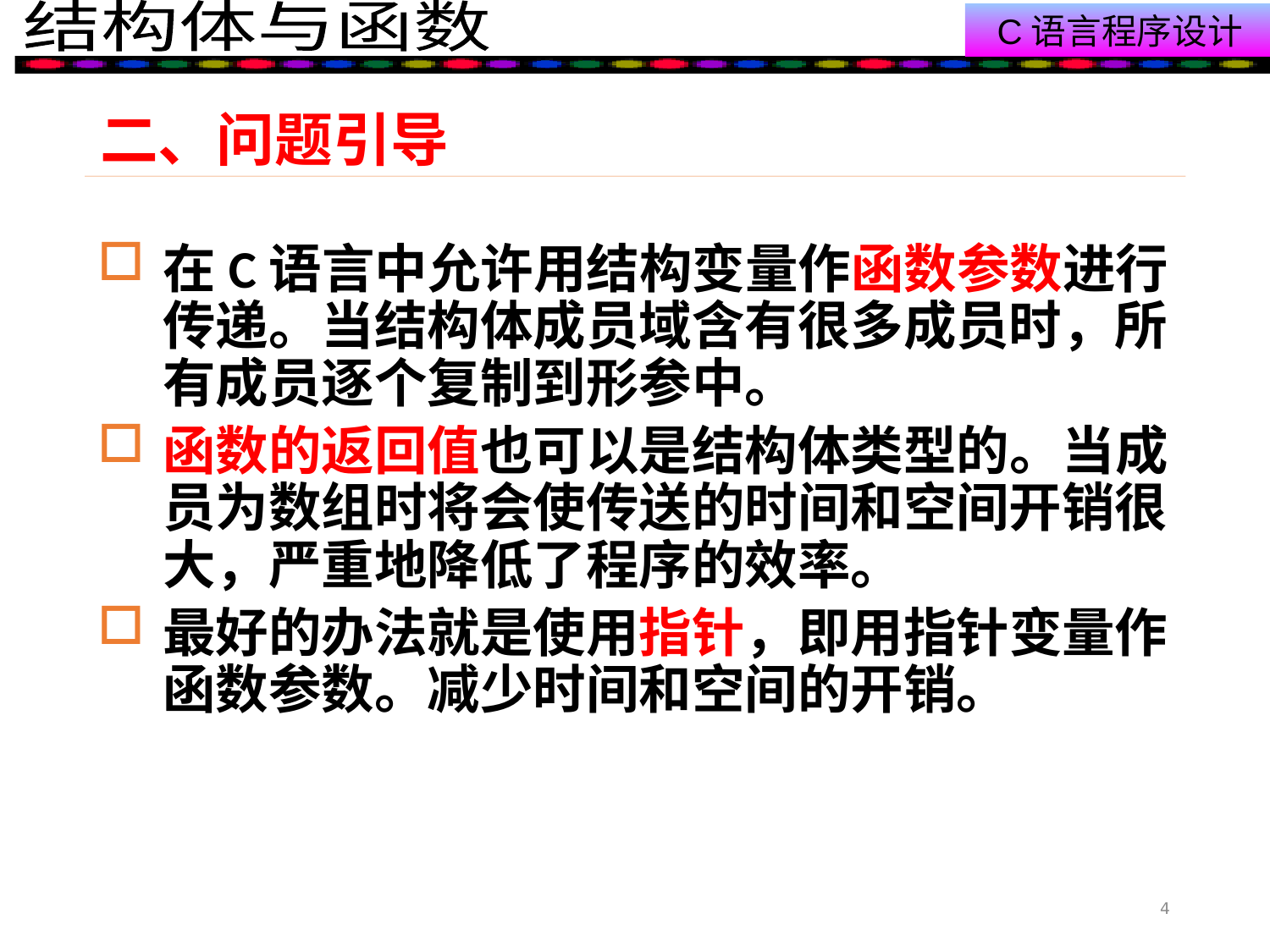

# 二、问题引导
在C语言中允许用结构变量作函数参数进行传递。当结构体成员域含有很多成员时，所有成员逐个复制到形参中。
函数的返回值也可以是结构体类型的。当成员为数组时将会使传送的时间和空间开销很大，严重地降低了程序的效率。
最好的办法就是使用指针，即用指针变量作函数参数。减少时间和空间的开销。

4